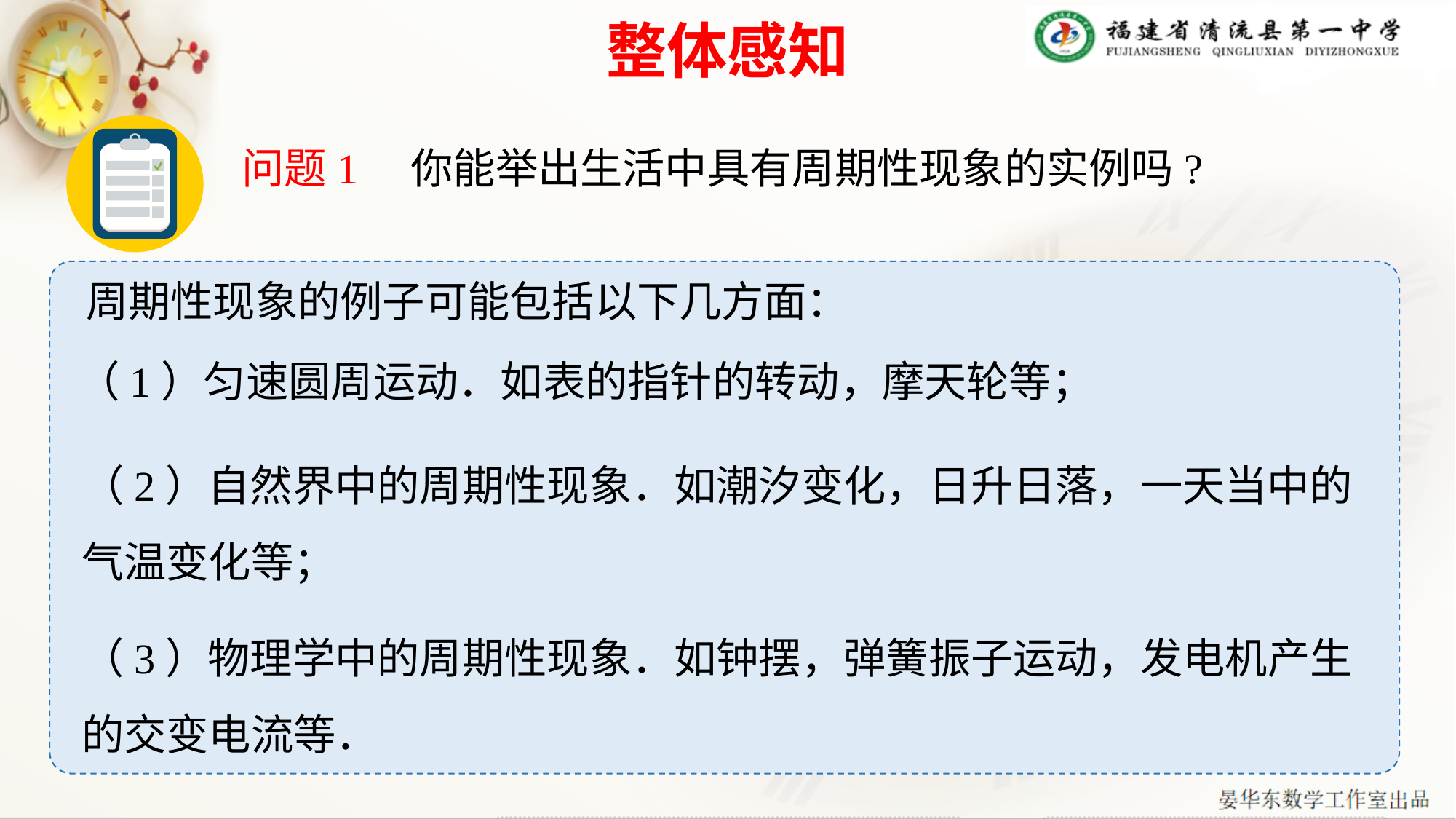

# 整体感知

问题1　你能举出生活中具有周期性现象的实例吗?

周期性现象的例子可能包括以下几方面：
（1）匀速圆周运动．如表的指针的转动，摩天轮等；
（2）自然界中的周期性现象．如潮汐变化，日升日落，一天当中的气温变化等；
（3）物理学中的周期性现象．如钟摆，弹簧振子运动，发电机产生的交变电流等．